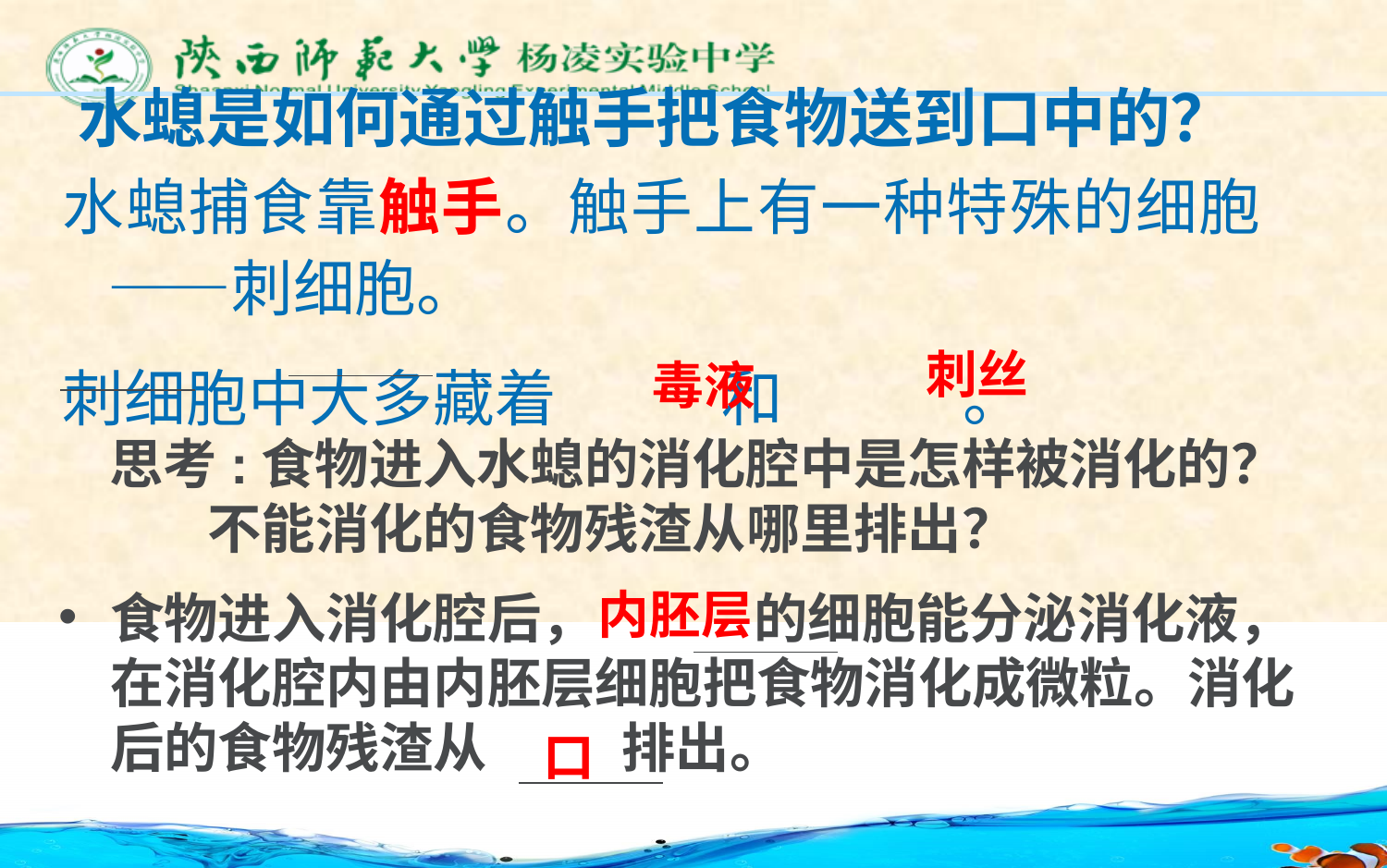

# 水螅是如何通过触手把食物送到口中的？
水螅捕食靠触手。触手上有一种特殊的细胞——刺细胞。
刺细胞中大多藏着            和             。
刺丝
毒液
 思考:食物进入水螅的消化腔中是怎样被消化的？
         不能消化的食物残渣从哪里排出？
内胚层
食物进入消化腔后，             的细胞能分泌消化液，在消化腔内由内胚层细胞把食物消化成微粒。消化后的食物残渣从           排出。
口